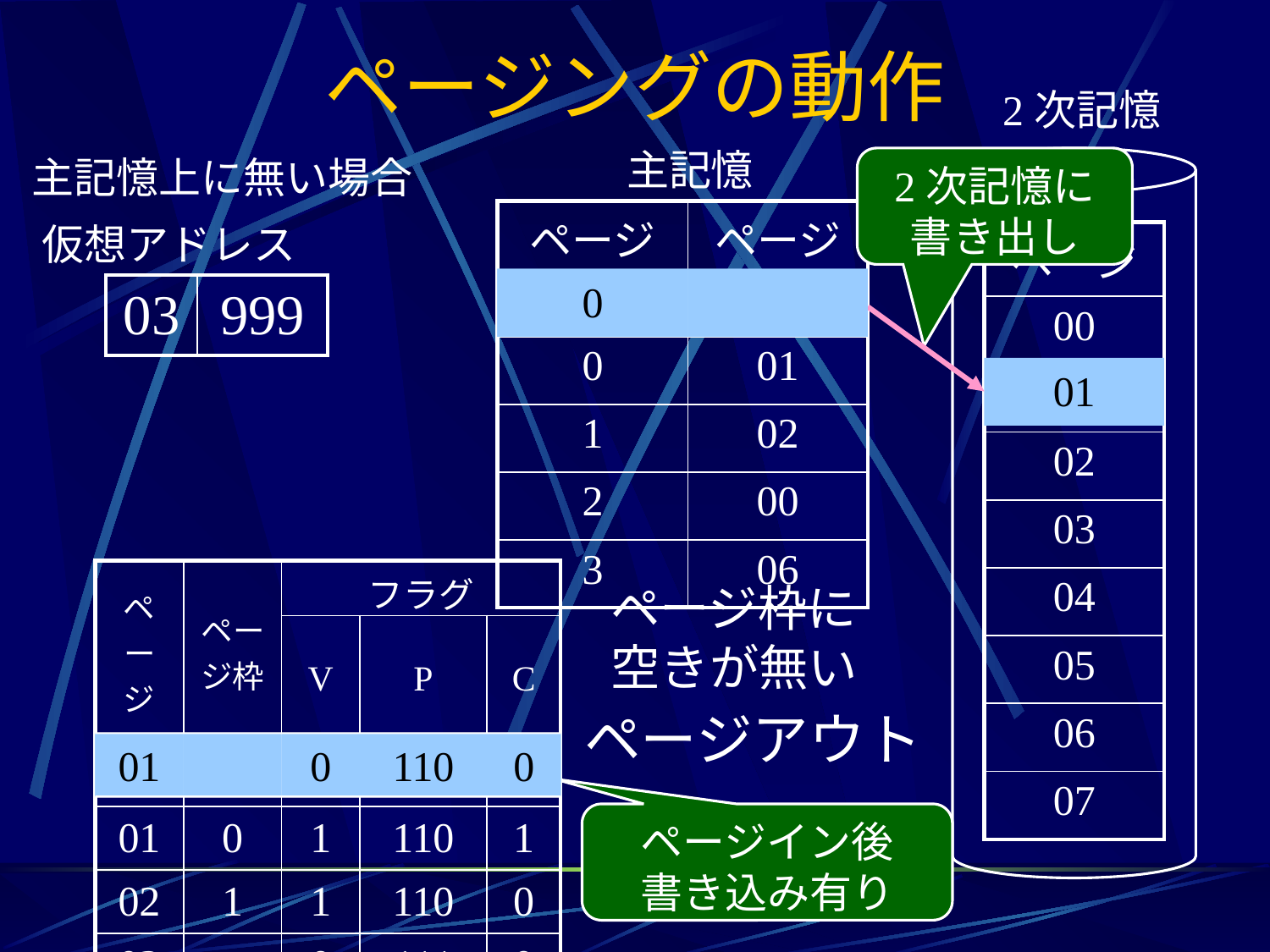

# ページングの動作
2次記憶
主記憶
主記憶上に無い場合
2次記憶に
書き出し

| ページ枠 | ページ |
| --- | --- |
| 0 | 01 |
| 1 | 02 |
| 2 | 00 |
| 3 | 06 |
仮想アドレス
| ページ |
| --- |
| 00 |
| 01 |
| 02 |
| 03 |
| 04 |
| 05 |
| 06 |
| 07 |
0
01
0

01
| 03 | 999 |
| --- | --- |
| ページ | ページ枠 | フラグ |  |  |
| --- | --- | --- | --- | --- |
|  |  | V | P | C |
| 00 | 2 | 1 | 100 | 0 |
| 01 | 0 | 1 | 110 | 1 |
| 02 | 1 | 1 | 110 | 0 |
| 03 |  | 0 | 111 | 0 |
ページ枠に
空きが無い
ページアウト
01

0
110
0

01

0
1
110
1

ページイン後
書き込み有り